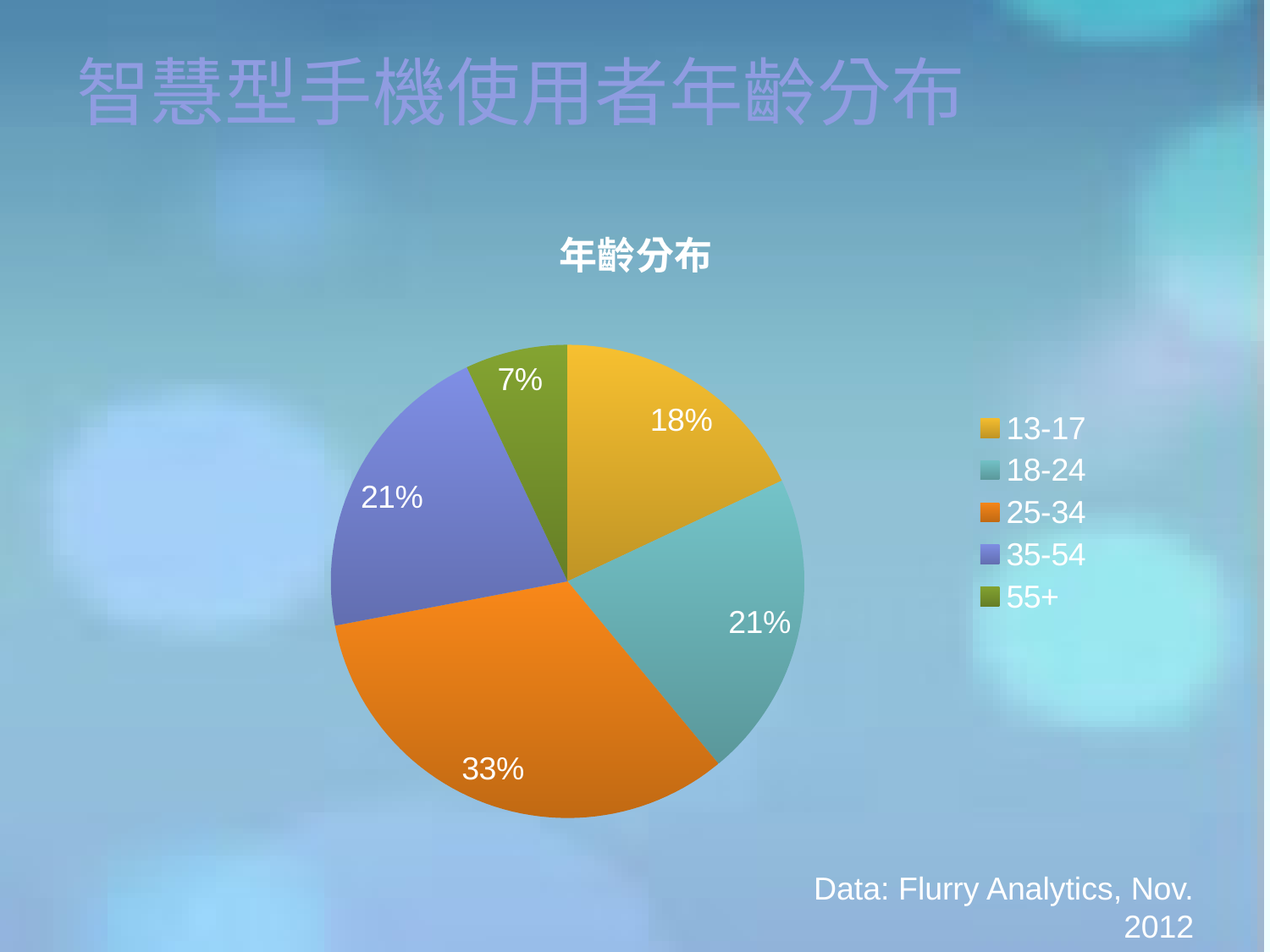

# 智慧型手機使用者年齡分布

### Chart:

| Category | 年齡分布 |
|---|---|
| 13-17 | 18.0 |
| 18-24 | 21.0 |
| 25-34 | 33.0 |
| 35-54 | 21.0 |
| 55+ | 7.0 |
Data: Flurry Analytics, Nov. 2012